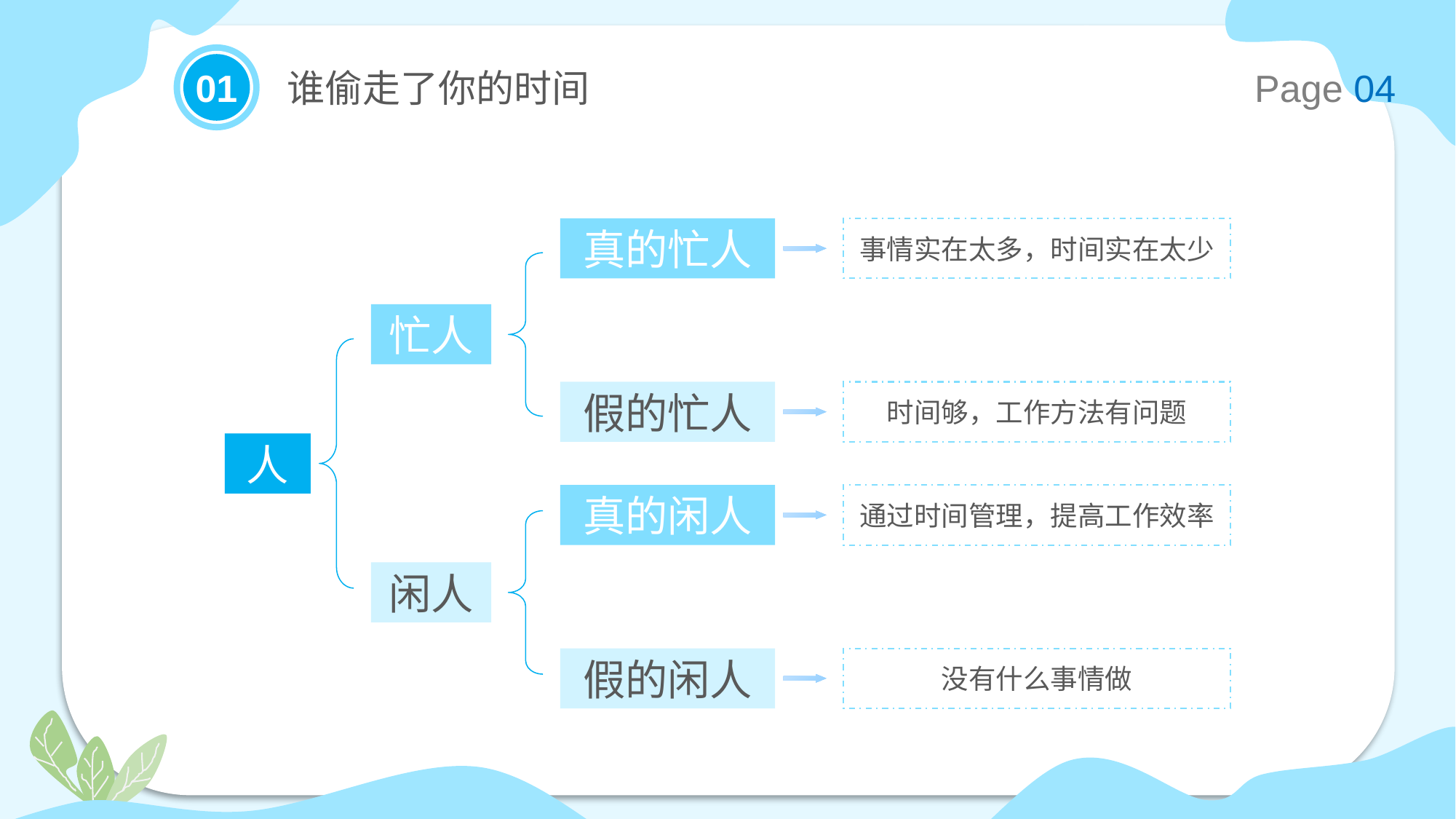

01
谁偷走了你的时间
Page 04
真的忙人
事情实在太多，时间实在太少

忙人

假的忙人
时间够，工作方法有问题

人
真的闲人
通过时间管理，提高工作效率

闲人
假的闲人
没有什么事情做